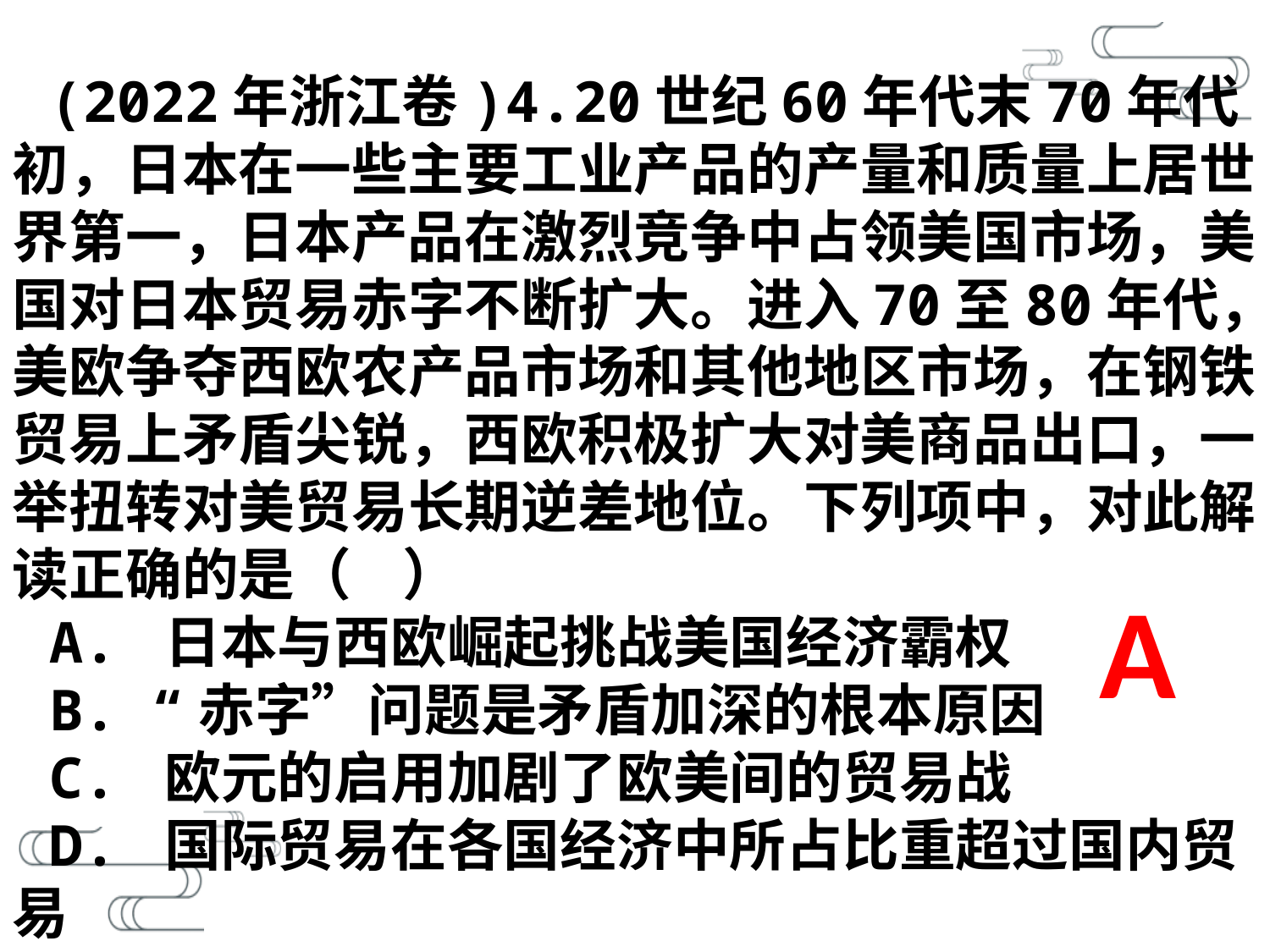

(2022年浙江卷)4.20世纪60年代末70年代初，日本在一些主要工业产品的产量和质量上居世界第一，日本产品在激烈竞争中占领美国市场，美国对日本贸易赤字不断扩大。进入70至80年代，美欧争夺西欧农产品市场和其他地区市场，在钢铁贸易上矛盾尖锐，西欧积极扩大对美商品出口，一举扭转对美贸易长期逆差地位。下列项中，对此解读正确的是（    ）
A. 日本与西欧崛起挑战美国经济霸权
B. “赤字”问题是矛盾加深的根本原因
C. 欧元的启用加剧了欧美间的贸易战
D. 国际贸易在各国经济中所占比重超过国内贸易
A